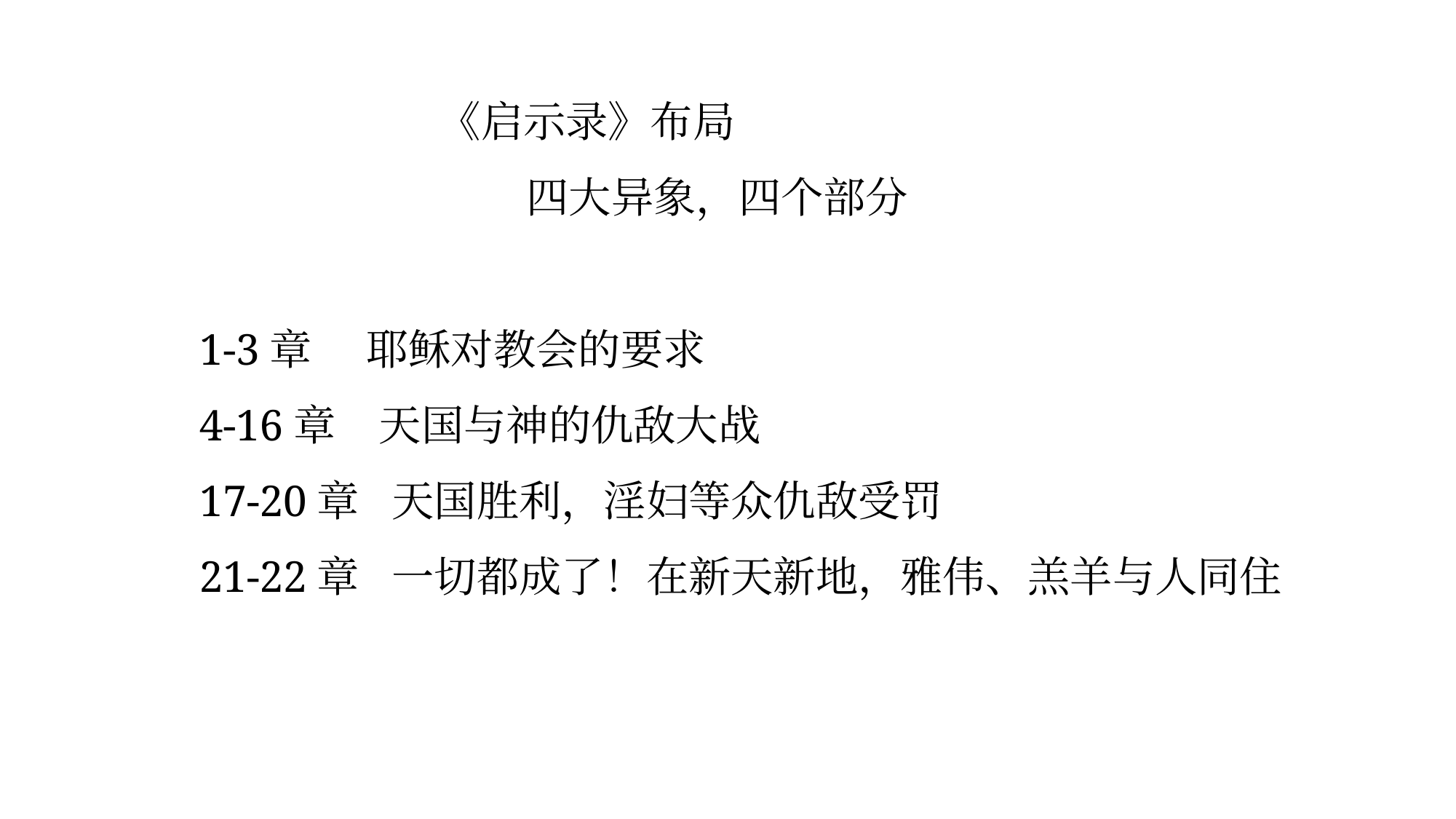

# 《启示录》布局 四大异象，四个部分 1-3章     耶稣对教会的要求 4-16章    天国与神的仇敌大战 17-20章   天国胜利，淫妇等众仇敌受罚 21-22章   一切都成了！在新天新地，雅伟、羔羊与人同住